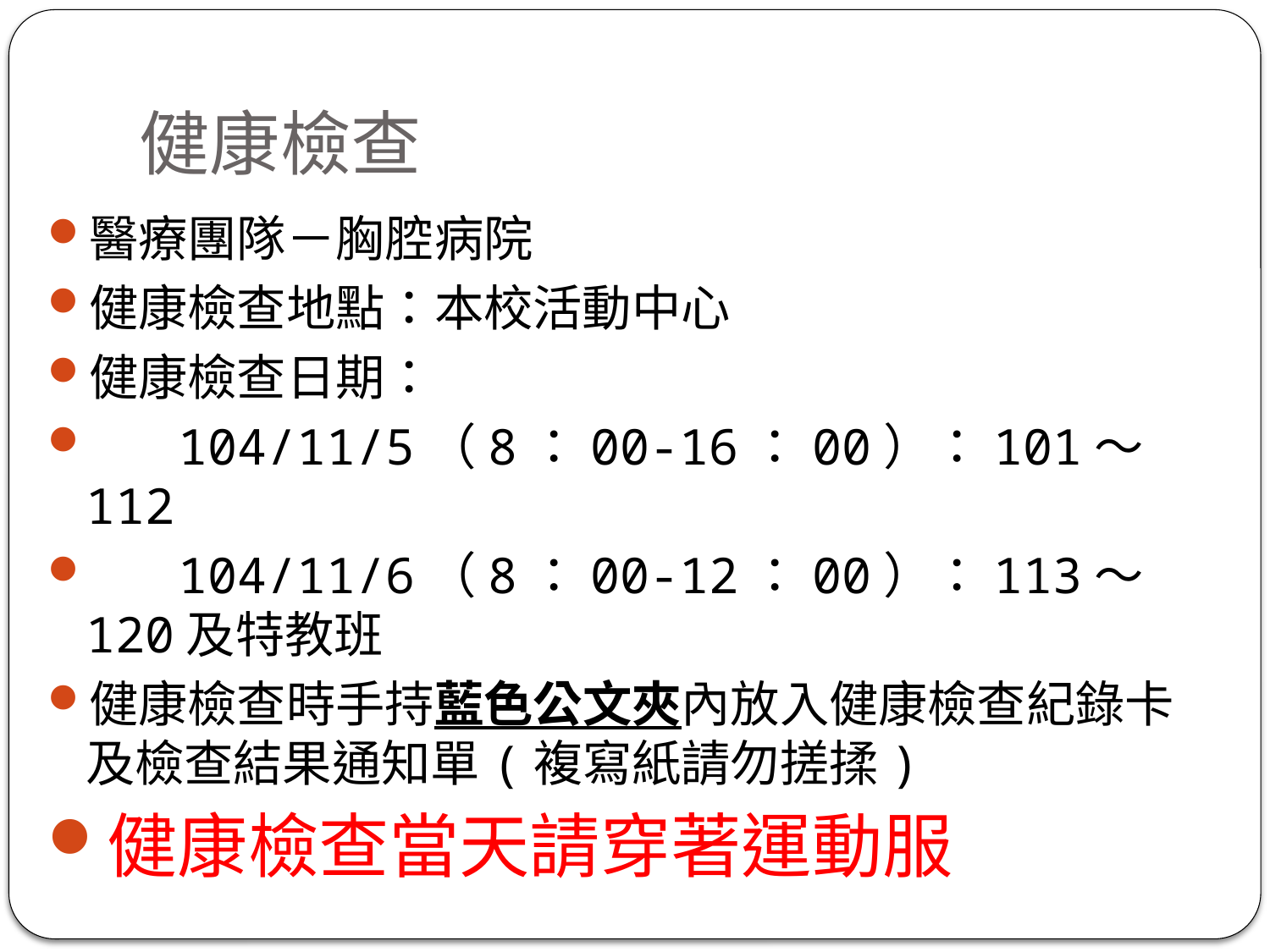

# 健康檢查
醫療團隊－胸腔病院
健康檢查地點：本校活動中心
健康檢查日期：
   104/11/5（8：00-16：00）：101～112
   104/11/6（8：00-12：00）：113～120及特教班
健康檢查時手持藍色公文夾內放入健康檢查紀錄卡及檢查結果通知單(複寫紙請勿搓揉)
健康檢查當天請穿著運動服